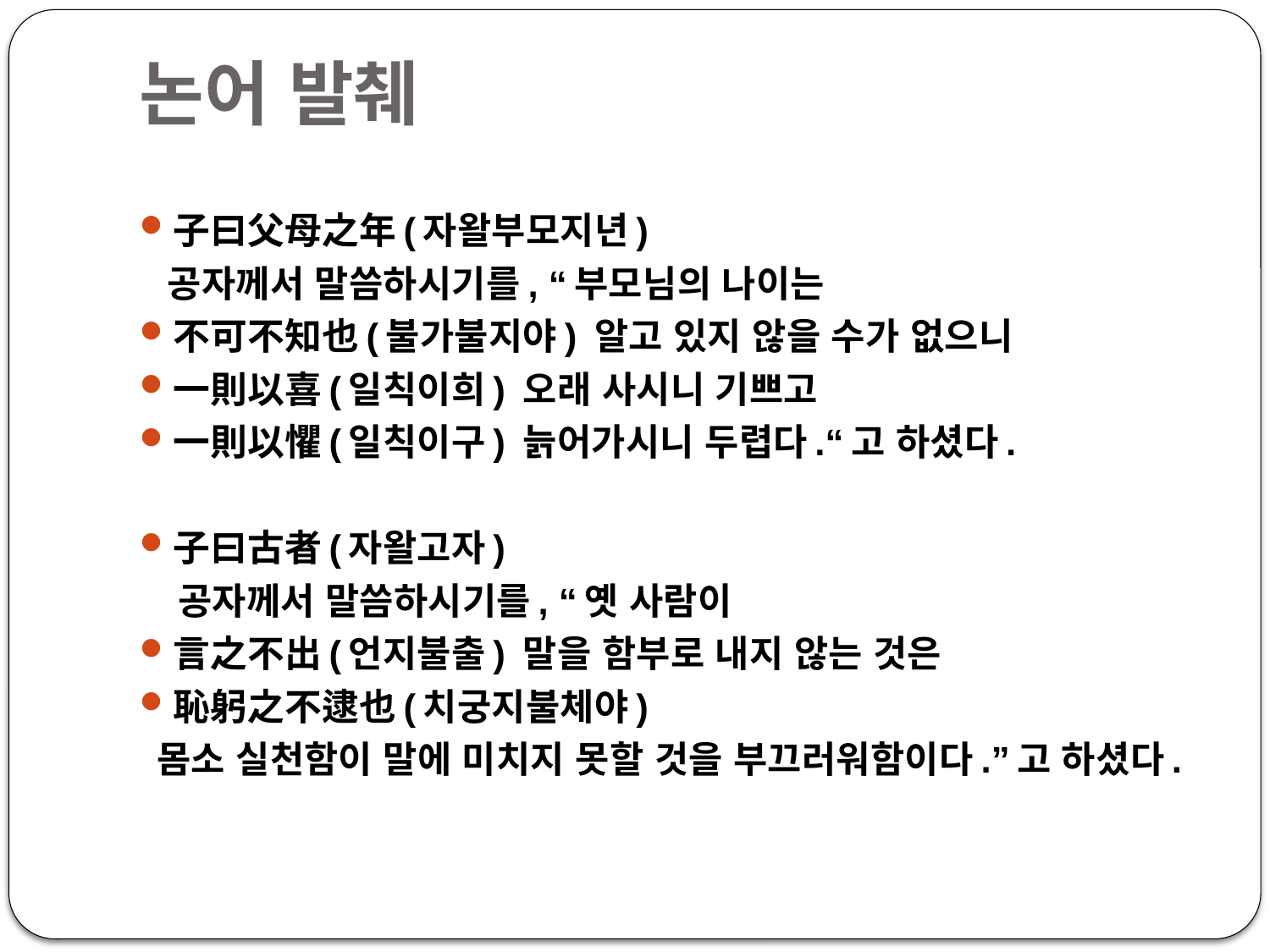

# 논어 발췌
子曰父母之年(자왈부모지년)
  공자께서 말씀하시기를, “부모님의 나이는
不可不知也(불가불지야) 알고 있지 않을 수가 없으니
一則以喜(일칙이희) 오래 사시니 기쁘고
一則以懼(일칙이구) 늙어가시니 두렵다.“고 하셨다.

子曰古者(자왈고자)
   공자께서 말씀하시기를, “옛 사람이
言之不出(언지불출) 말을 함부로 내지 않는 것은
恥躬之不逮也(치궁지불체야)
 몸소 실천함이 말에 미치지 못할 것을 부끄러워함이다.”고 하셨다.